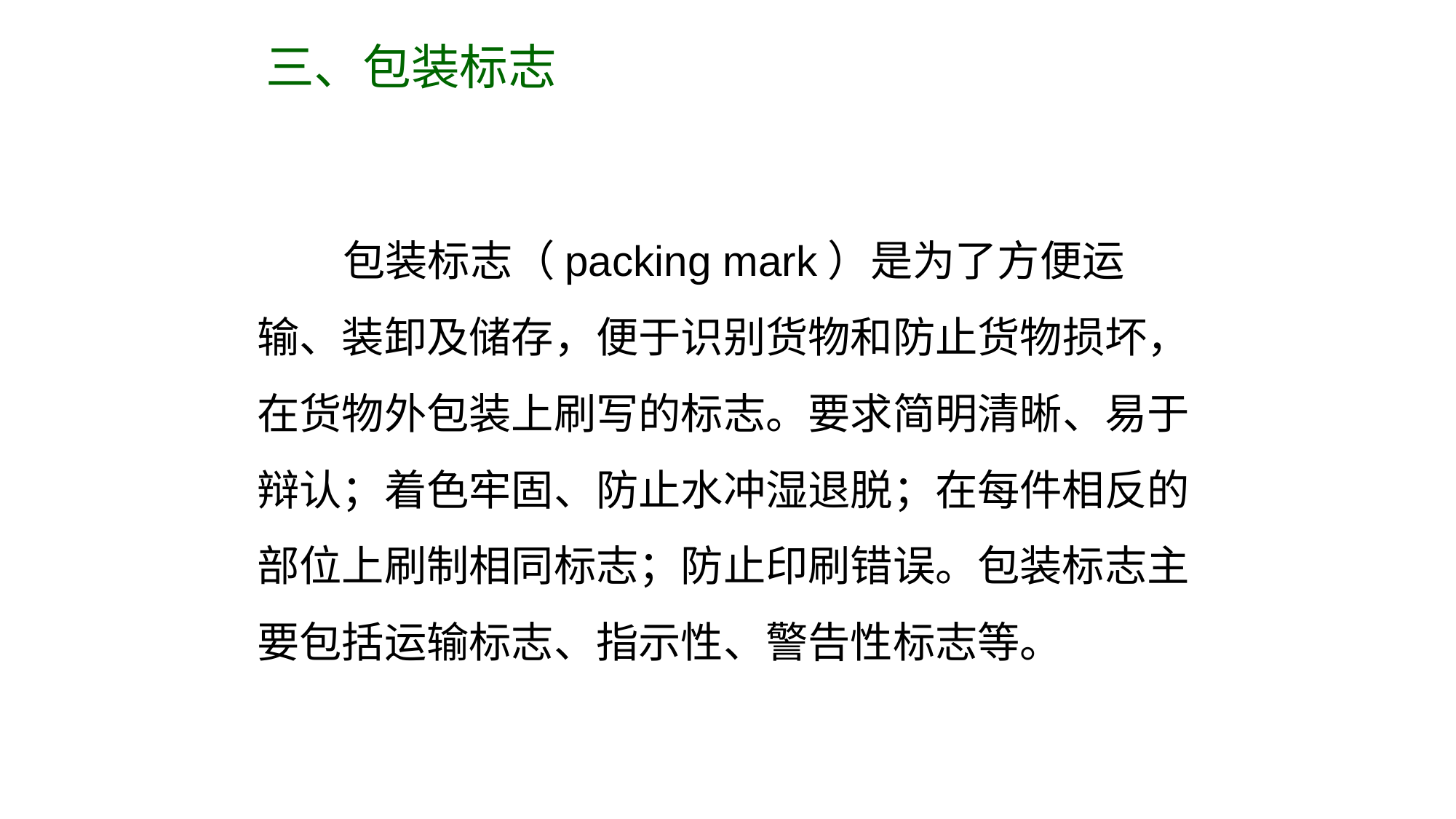

三、包装标志
        包装标志（packing mark）是为了方便运输、装卸及储存，便于识别货物和防止货物损坏，在货物外包装上刷写的标志。要求简明清晰、易于辩认；着色牢固、防止水冲湿退脱；在每件相反的部位上刷制相同标志；防止印刷错误。包装标志主要包括运输标志、指示性、警告性标志等。